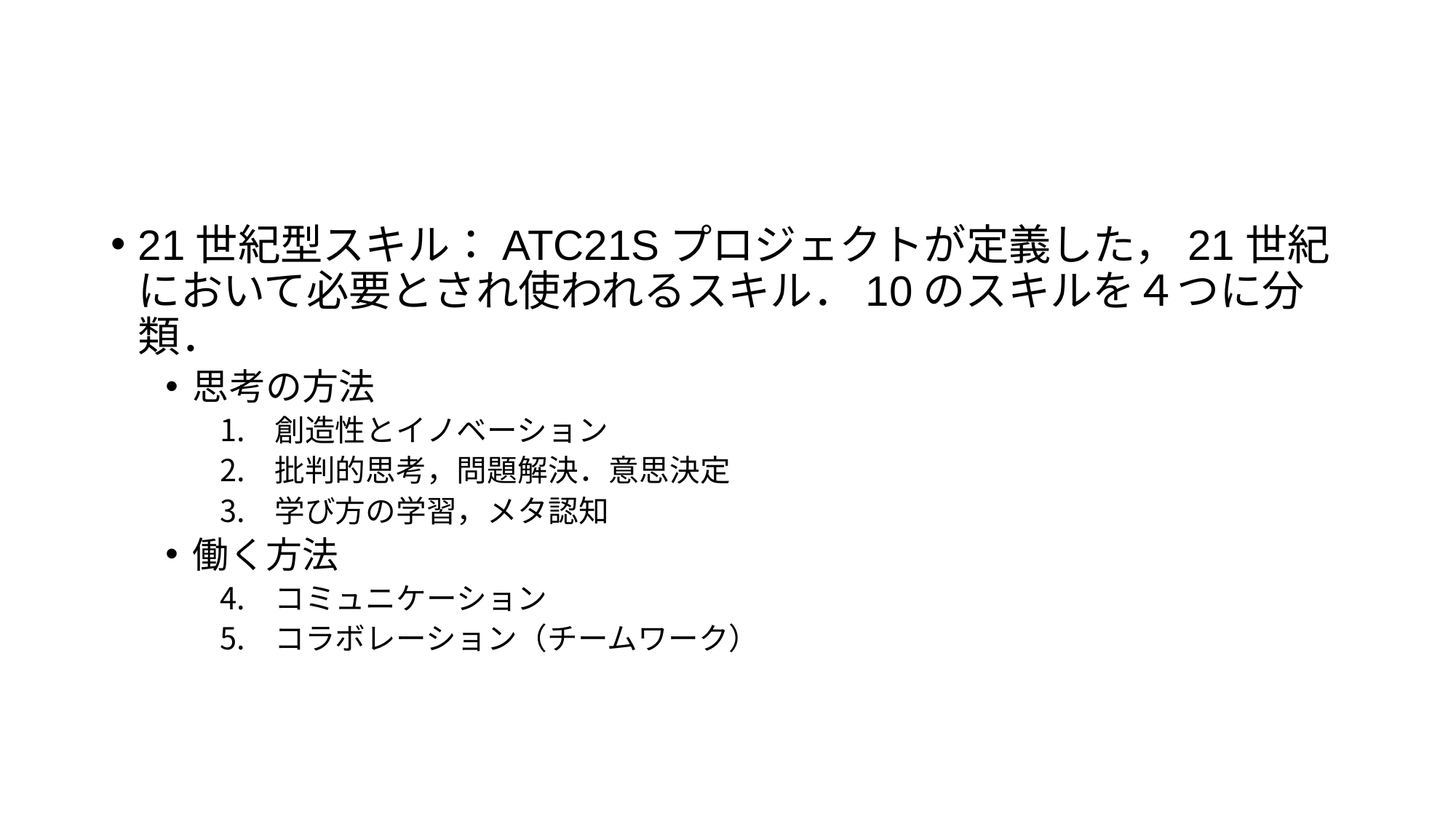

#
21世紀型スキル：ATC21Sプロジェクトが定義した，21世紀において必要とされ使われるスキル．10のスキルを４つに分類．
思考の方法
創造性とイノベーション
批判的思考，問題解決．意思決定
学び方の学習，メタ認知
働く方法
コミュニケーション
コラボレーション（チームワーク）